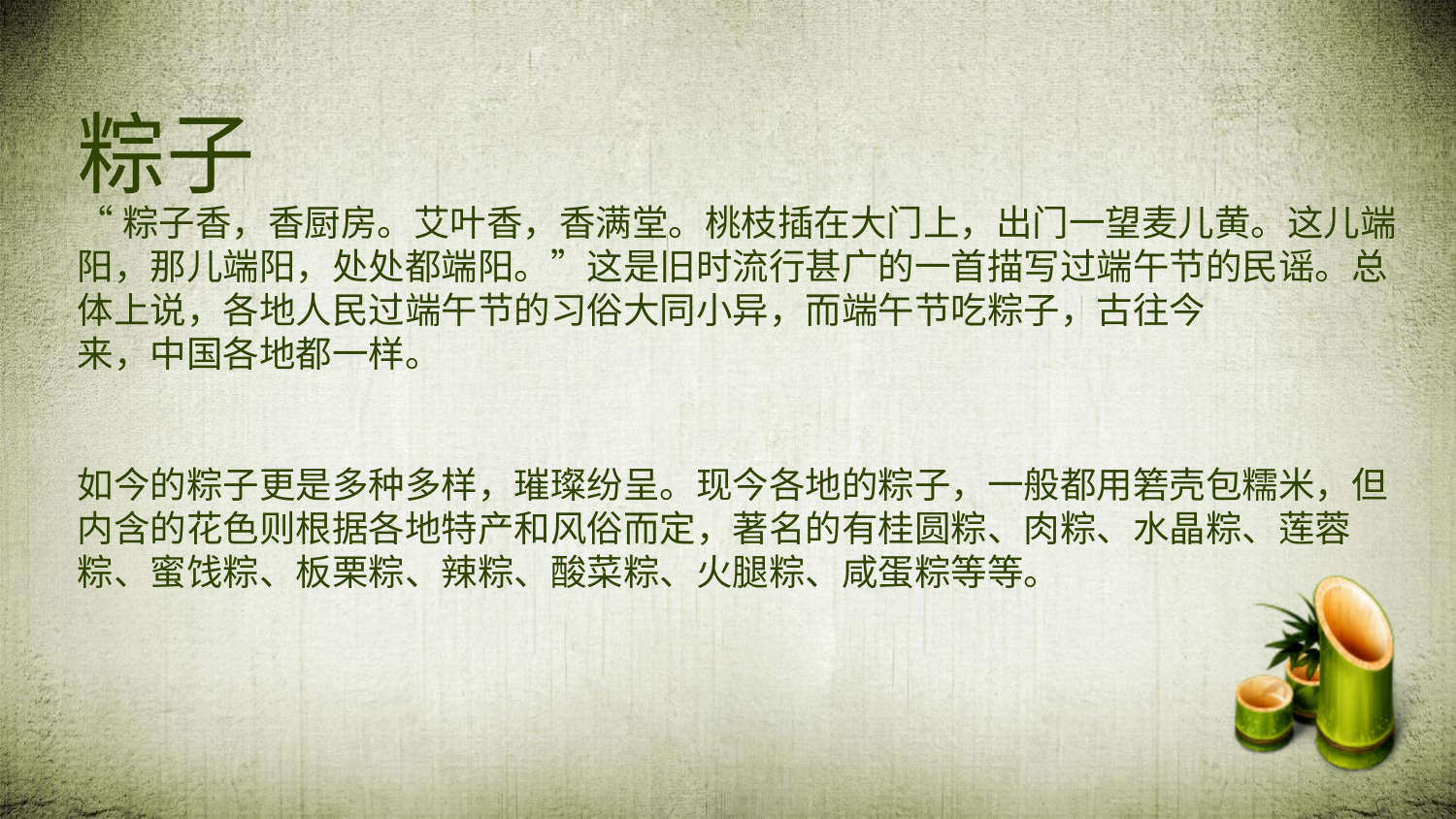

粽子
“粽子香，香厨房。艾叶香，香满堂。桃枝插在大门上，出门一望麦儿黄。这儿端阳，那儿端阳，处处都端阳。”这是旧时流行甚广的一首描写过端午节的民谣。总体上说，各地人民过端午节的习俗大同小异，而端午节吃粽子，古往今
来，中国各地都一样。

如今的粽子更是多种多样，璀璨纷呈。现今各地的粽子，一般都用箬壳包糯米，但内含的花色则根据各地特产和风俗而定，著名的有桂圆粽、肉粽、水晶粽、莲蓉粽、蜜饯粽、板栗粽、辣粽、酸菜粽、火腿粽、咸蛋粽等等。